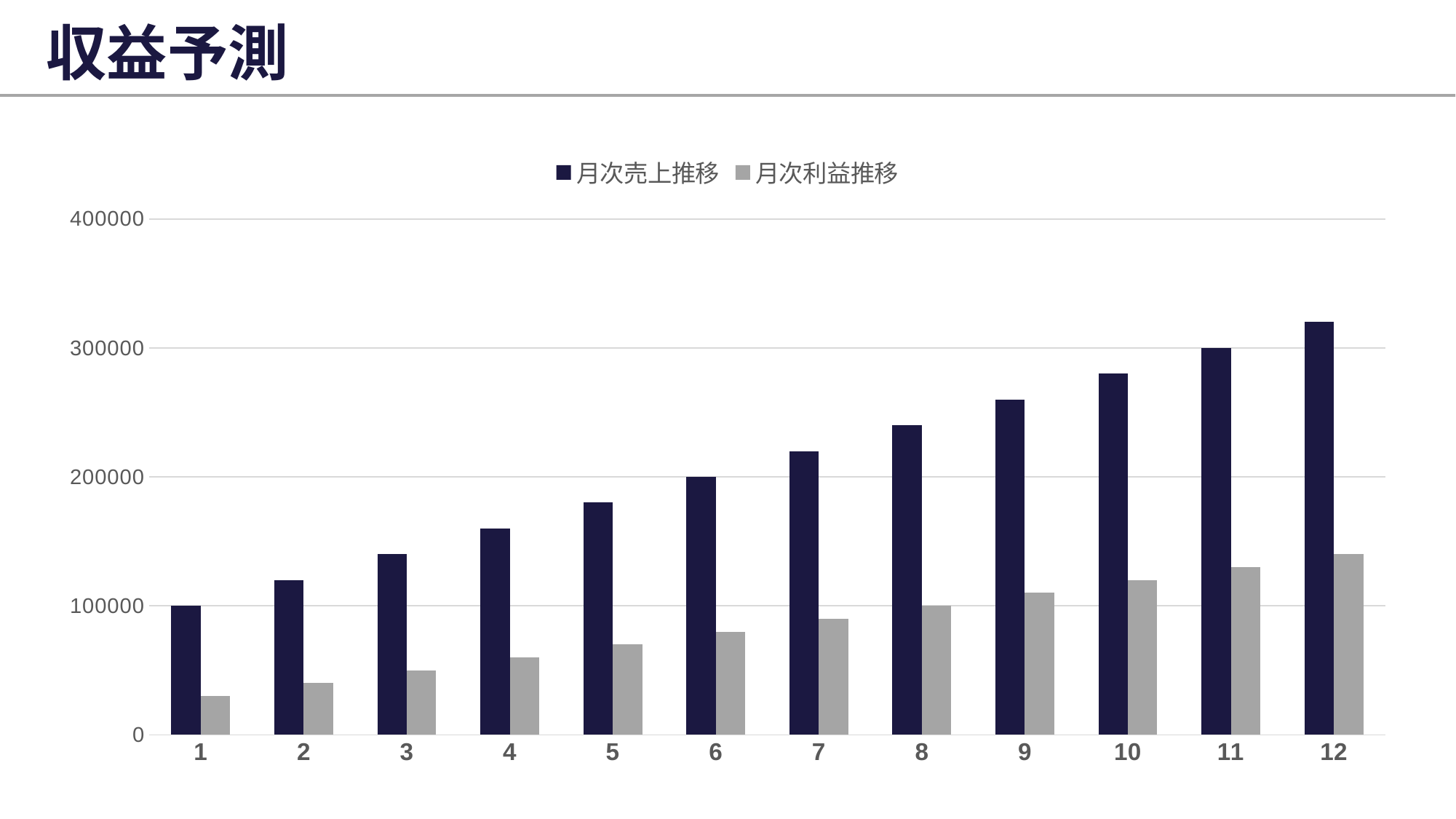

# 収益予測

### Chart

| Category | 月次売上推移 | 月次利益推移 |
|---|---|---|